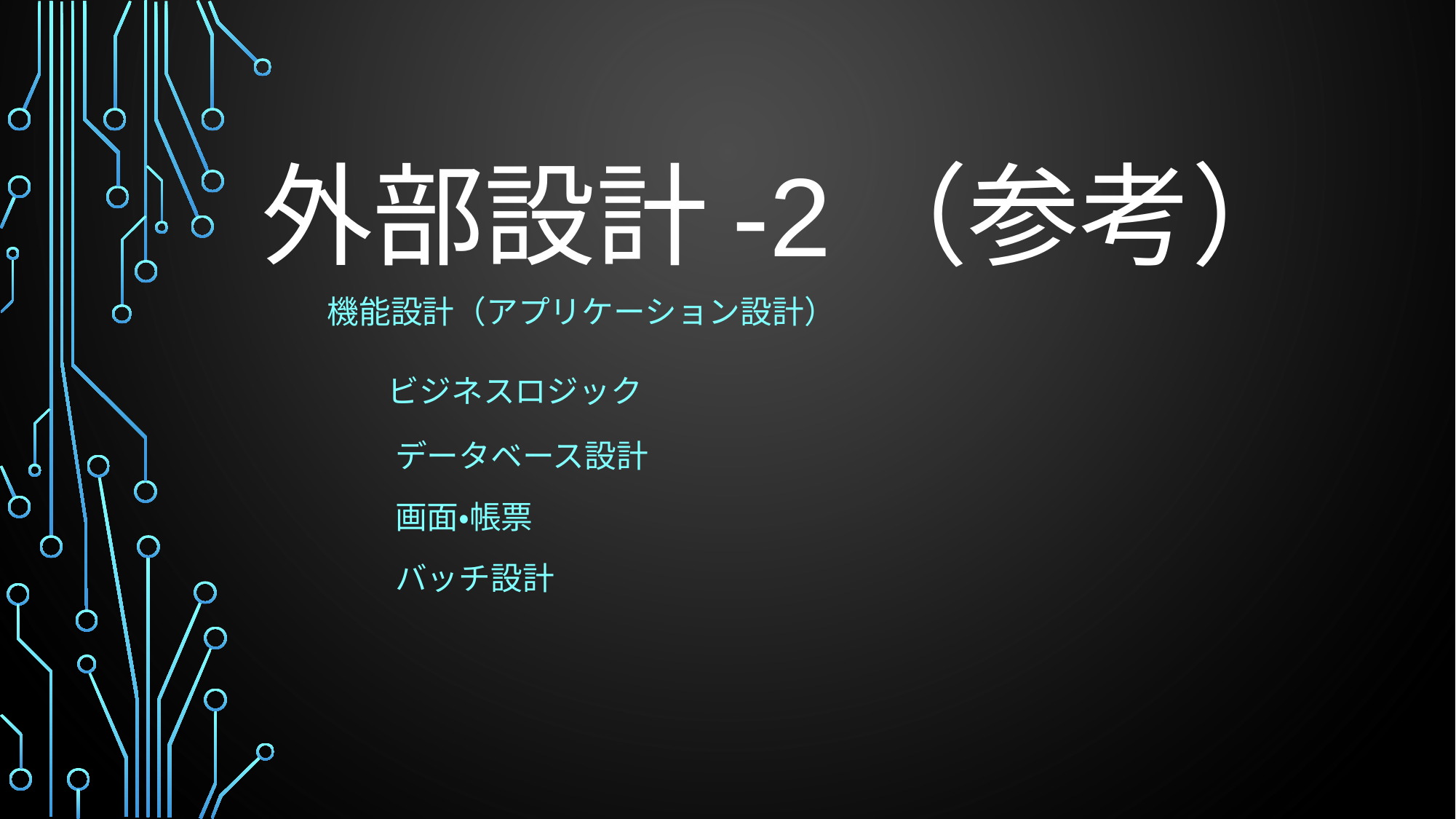

# 外部設計-2（参考）
機能設計（アプリケーション設計）
ビジネスロジック
データベース設計
画面・帳票
バッチ設計